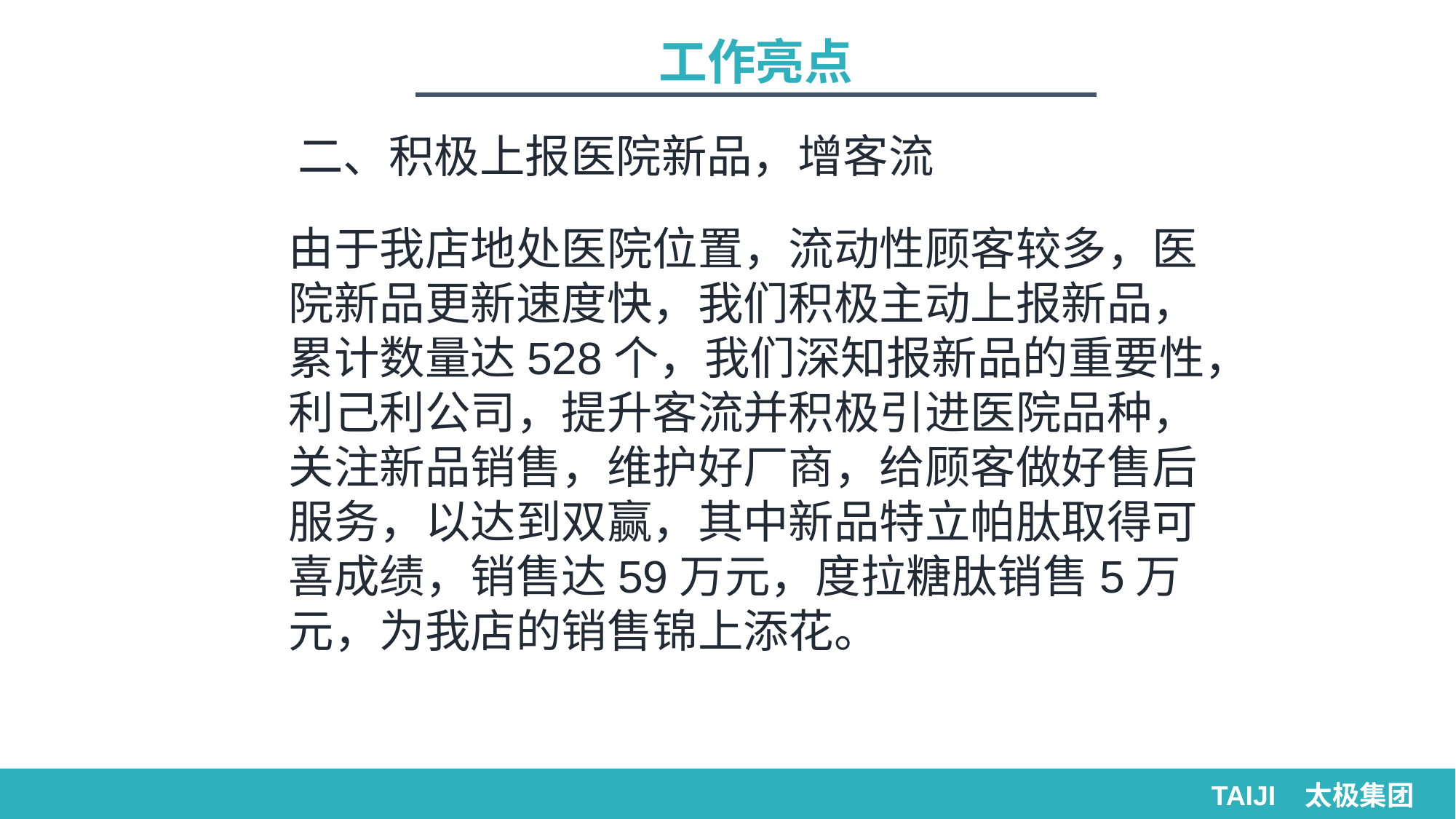

工作亮点
二、积极上报医院新品，增客流
由于我店地处医院位置，流动性顾客较多，医院新品更新速度快，我们积极主动上报新品，累计数量达528个，我们深知报新品的重要性，利己利公司，提升客流并积极引进医院品种，关注新品销售，维护好厂商，给顾客做好售后服务，以达到双赢，其中新品特立帕肽取得可喜成绩，销售达59万元，度拉糖肽销售5万元，为我店的销售锦上添花。

TAIJI   太极集团